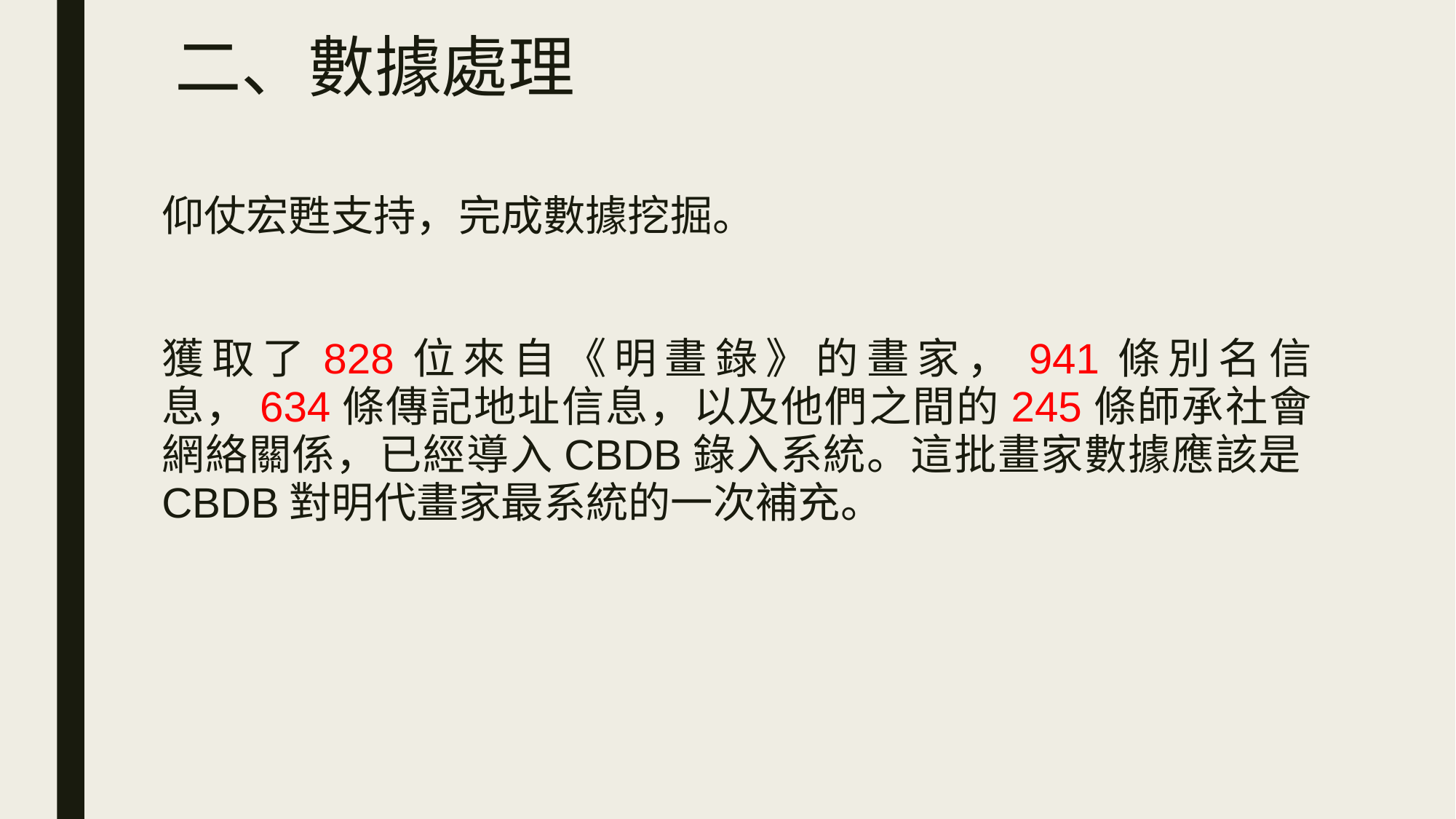

# 二、數據處理
仰仗宏甦支持，完成數據挖掘。

獲取了828位來自《明畫錄》的畫家，941條別名信息，634條傳記地址信息，以及他們之間的245條師承社會網絡關係，已經導入CBDB錄入系統。這批畫家數據應該是CBDB對明代畫家最系統的一次補充。